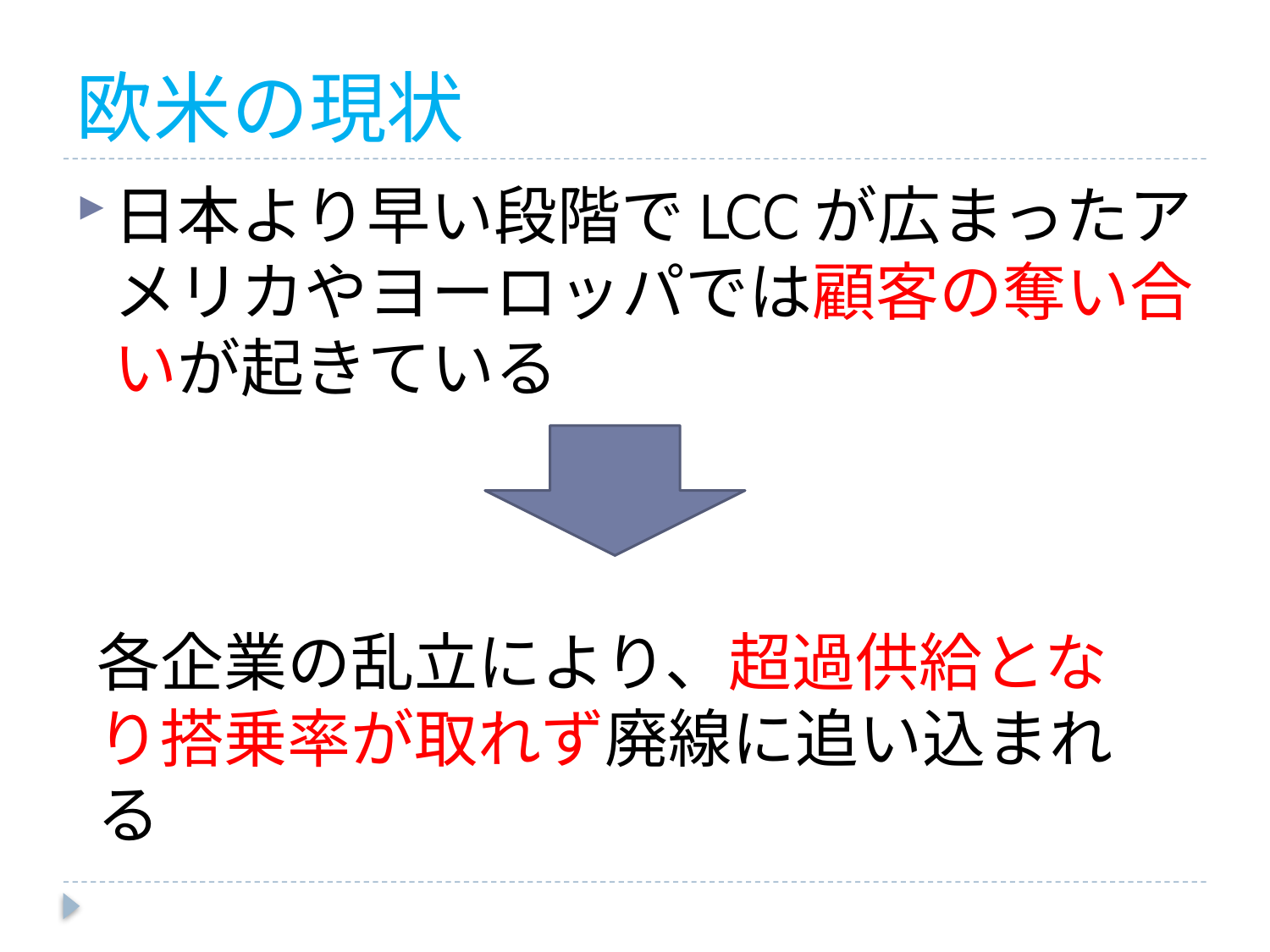

# 欧米の現状
日本より早い段階でLCCが広まったアメリカやヨーロッパでは顧客の奪い合いが起きている

各企業の乱立により、超過供給となり搭乗率が取れず廃線に追い込まれる